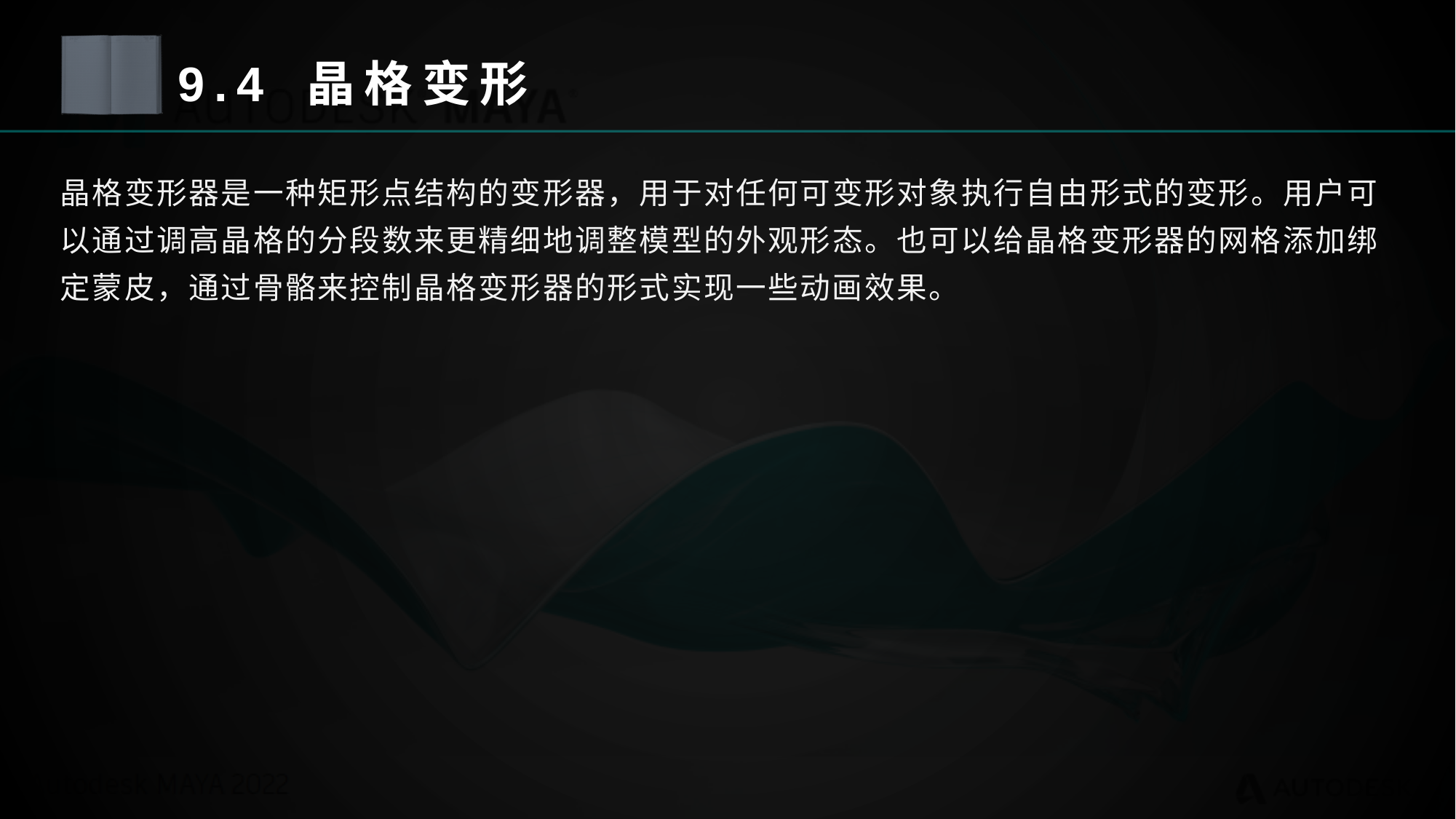

9.4 晶格变形
晶格变形器是一种矩形点结构的变形器，用于对任何可变形对象执行自由形式的变形。用户可以通过调高晶格的分段数来更精细地调整模型的外观形态。也可以给晶格变形器的网格添加绑定蒙皮，通过骨骼来控制晶格变形器的形式实现一些动画效果。